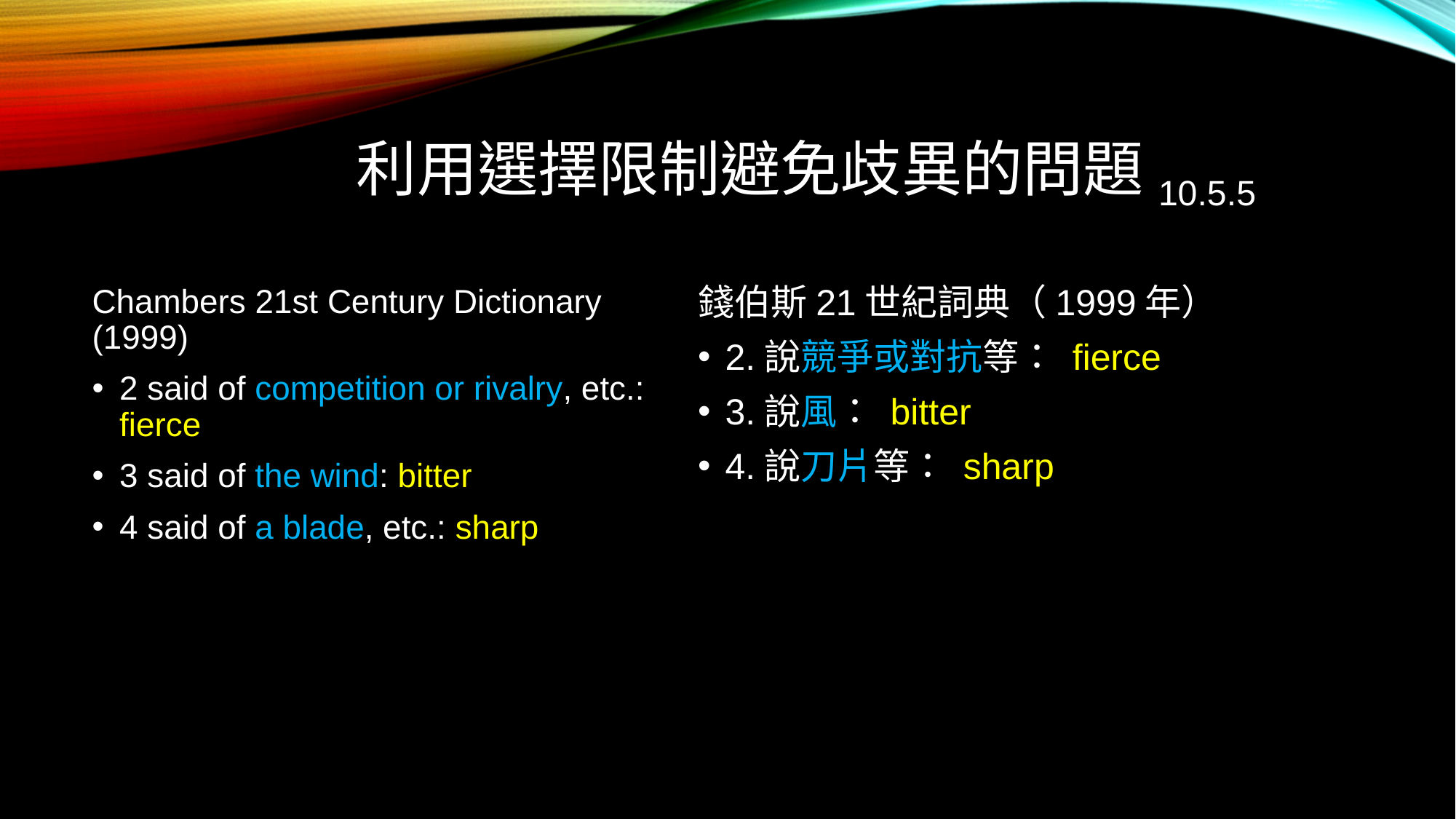

# 利用選擇限制避免歧異的問題10.5.5
Chambers 21st Century Dictionary (1999)
2 said of competition or rivalry, etc.: ﬁerce
3 said of the wind: bitter
4 said of a blade, etc.: sharp
錢伯斯21世紀詞典（1999年）
2.說競爭或對抗等： ﬁerce
3.說風： bitter
4.說刀片等： sharp